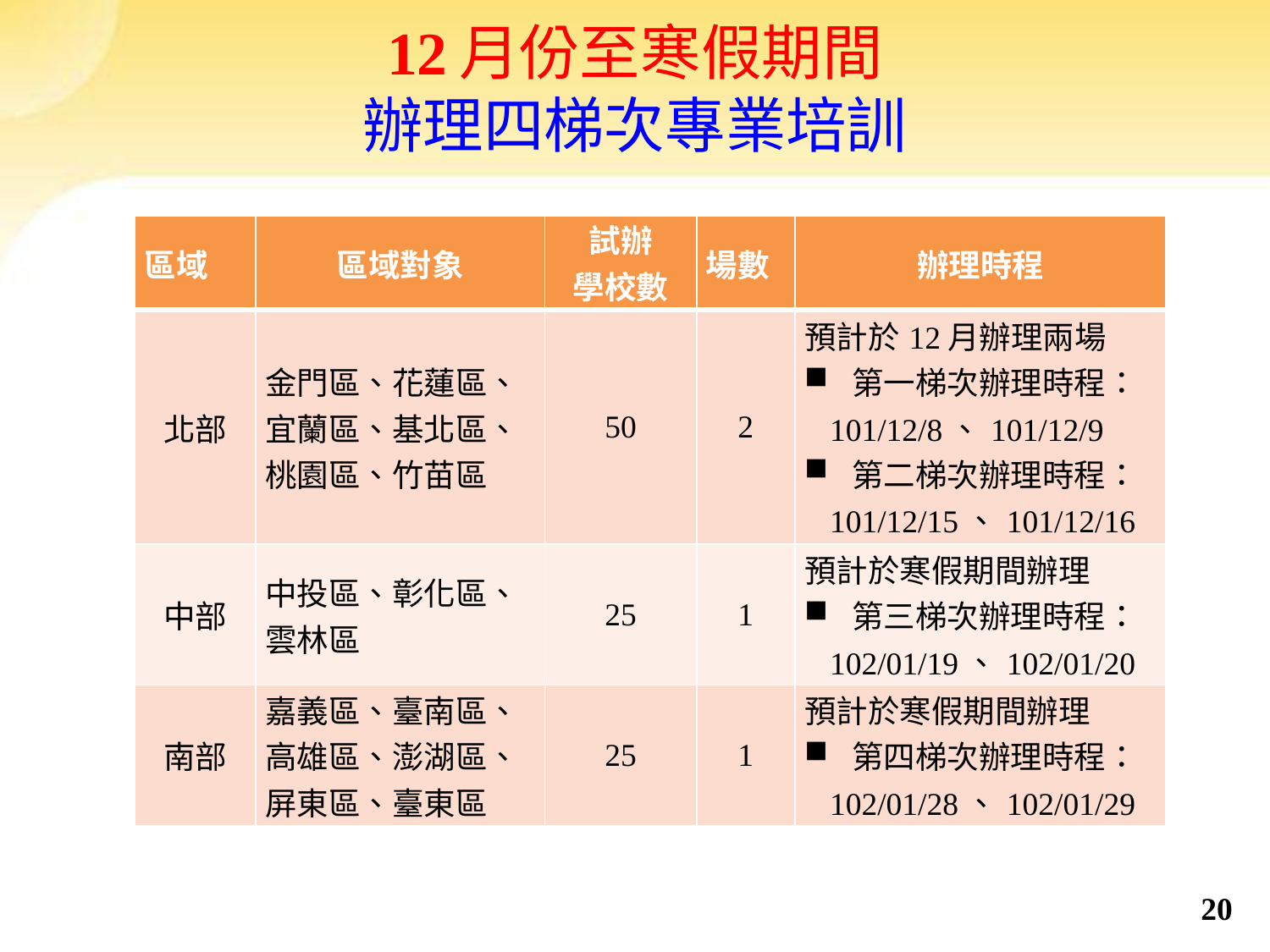

# 12月份至寒假期間 辦理四梯次專業培訓
| 區域 | 區域對象 | 試辦 學校數 | 場數 | 辦理時程 |
| --- | --- | --- | --- | --- |
| 北部 | 金門區、花蓮區、 宜蘭區、基北區、 桃園區、竹苗區 | 50 | 2 | 預計於12月辦理兩場 第一梯次辦理時程： 101/12/8、101/12/9 第二梯次辦理時程： 101/12/15、101/12/16 |
| 中部 | 中投區、彰化區、 雲林區 | 25 | 1 | 預計於寒假期間辦理 第三梯次辦理時程： 102/01/19、102/01/20 |
| 南部 | 嘉義區、臺南區、 高雄區、澎湖區、 屏東區、臺東區 | 25 | 1 | 預計於寒假期間辦理 第四梯次辦理時程： 102/01/28、102/01/29 |
20